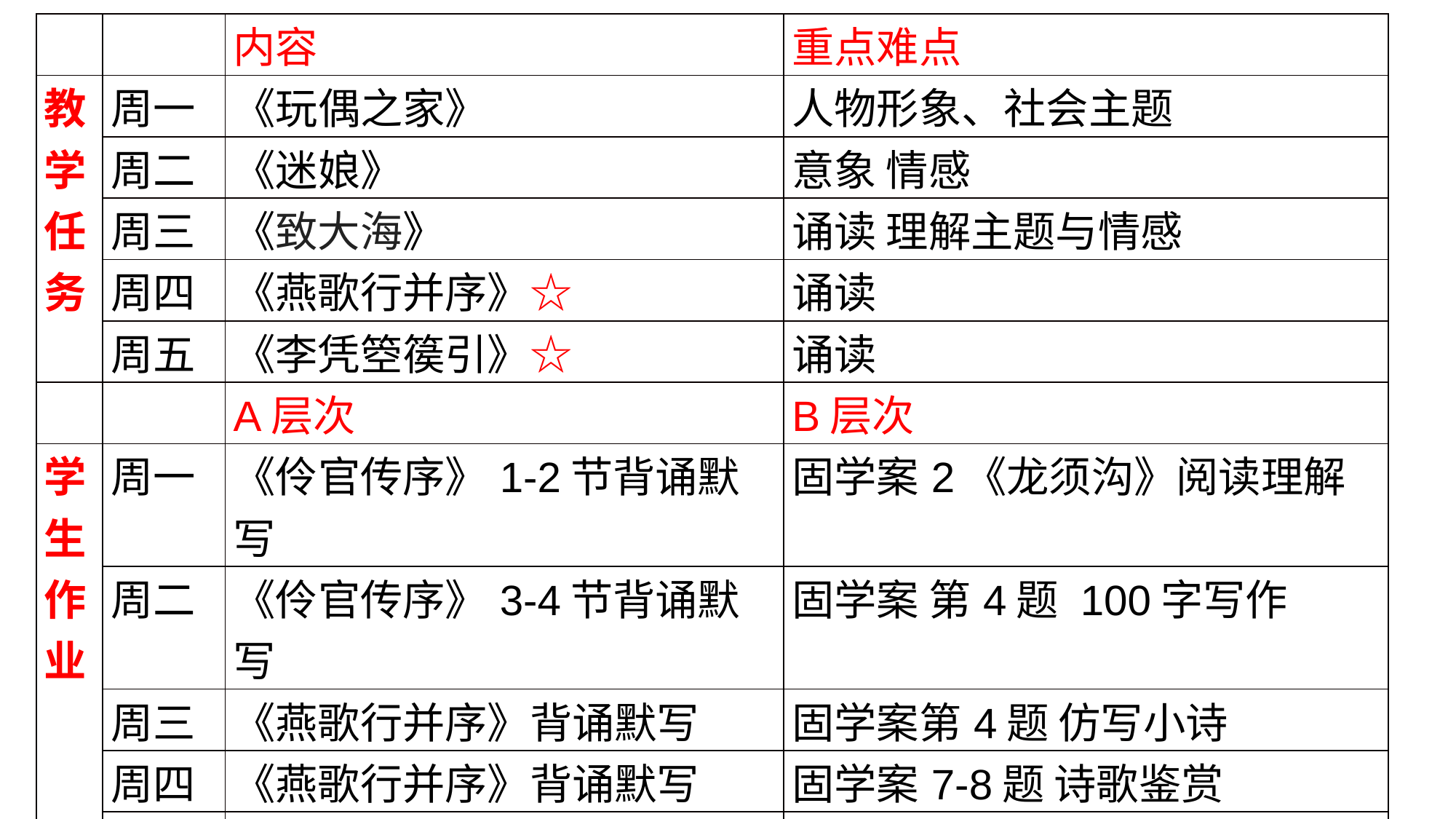

|  |  | 内容 | 重点难点 |
| --- | --- | --- | --- |
| 教学任务 | 周一 | 《玩偶之家》 | 人物形象、社会主题 |
|  | 周二 | 《迷娘》 | 意象 情感 |
|  | 周三 | 《致大海》 | 诵读 理解主题与情感 |
|  | 周四 | 《燕歌行并序》☆ | 诵读 |
|  | 周五 | 《李凭箜篌引》☆ | 诵读 |
|  |  | A层次 | B层次 |
| 学生作业 | 周一 | 《伶官传序》1-2节背诵默写 | 固学案2《龙须沟》阅读理解 |
|  | 周二 | 《伶官传序》3-4节背诵默写 | 固学案 第4题 100字写作 |
|  | 周三 | 《燕歌行并序》背诵默写 | 固学案第4题 仿写小诗 |
|  | 周四 | 《燕歌行并序》背诵默写 | 固学案7-8题 诗歌鉴赏 |
|  | 周五 | 《李凭箜篌引》背诵默写 | 固学案1-6 语用基础题 |
| 周练 |  | 《过秦论》《伶官传序》 | 理解性默写、文言基础字词、重点句翻译、语用基础 |